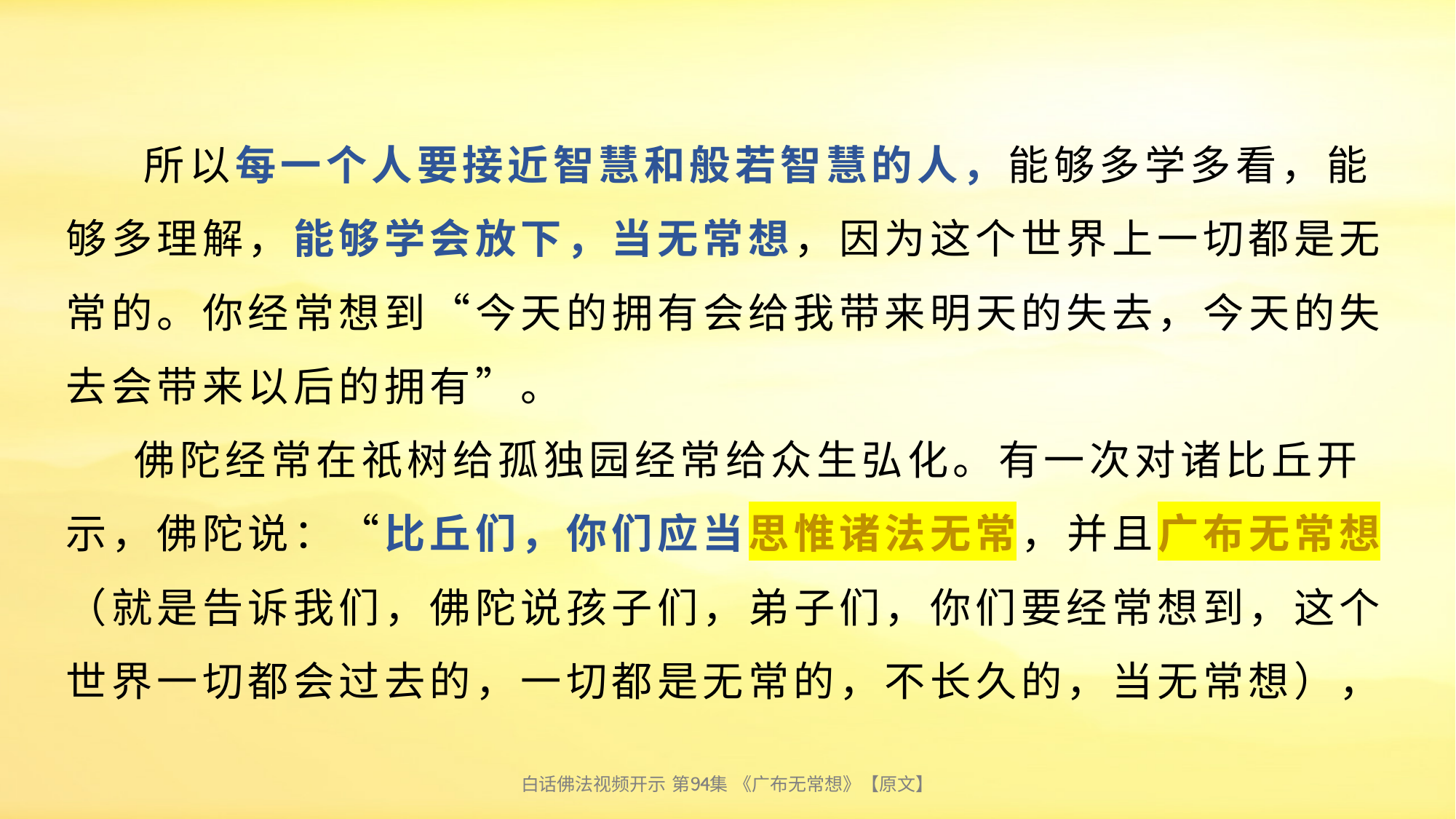

# 所以每一个人要接近智慧和般若智慧的人，能够多学多看，能够多理解，能够学会放下，当无常想，因为这个世界上一切都是无常的。你经常想到“今天的拥有会给我带来明天的失去，今天的失去会带来以后的拥有”。 佛陀经常在祇树给孤独园经常给众生弘化。有一次对诸比丘开示，佛陀说：“比丘们，你们应当思惟诸法无常，并且广布无常想（就是告诉我们，佛陀说孩子们，弟子们，你们要经常想到，这个世界一切都会过去的，一切都是无常的，不长久的，当无常想），
白话佛法视频开示 第94集 《广布无常想》【原文】